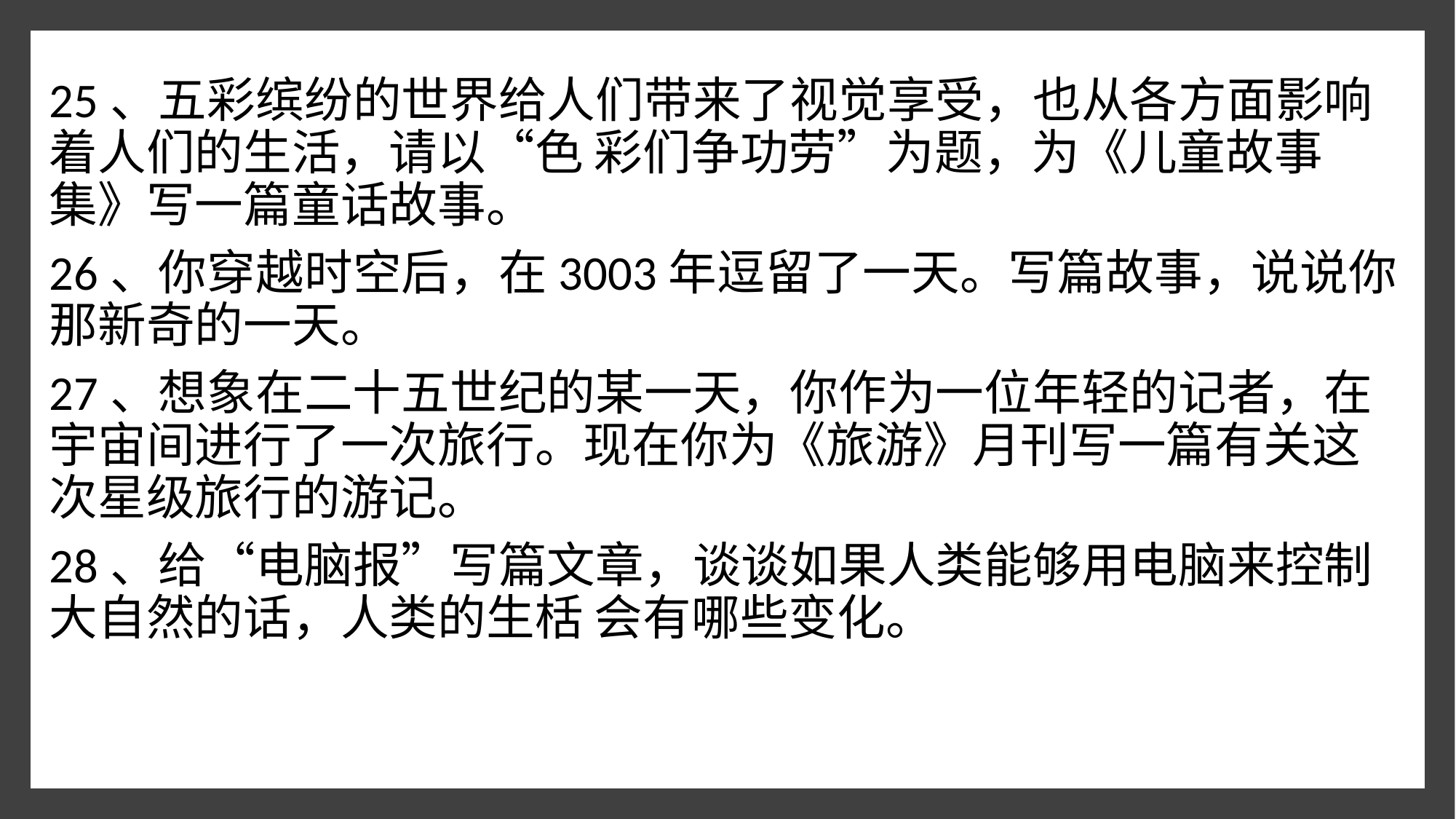

25、五彩缤纷的世界给人们带来了视觉享受，也从各方面影响着人们的生活，请以“色 彩们争功劳”为题，为《儿童故事集》写一篇童话故事。
26、你穿越时空后，在3003年逗留了一天。写篇故事，说说你那新奇的一天。
27、想象在二十五世纪的某一天，你作为一位年轻的记者，在宇宙间进行了一次旅行。现在你为《旅游》月刊写一篇有关这次星级旅行的游记。
28、给“电脑报”写篇文章，谈谈如果人类能够用电脑来控制大自然的话，人类的生栝 会有哪些变化。